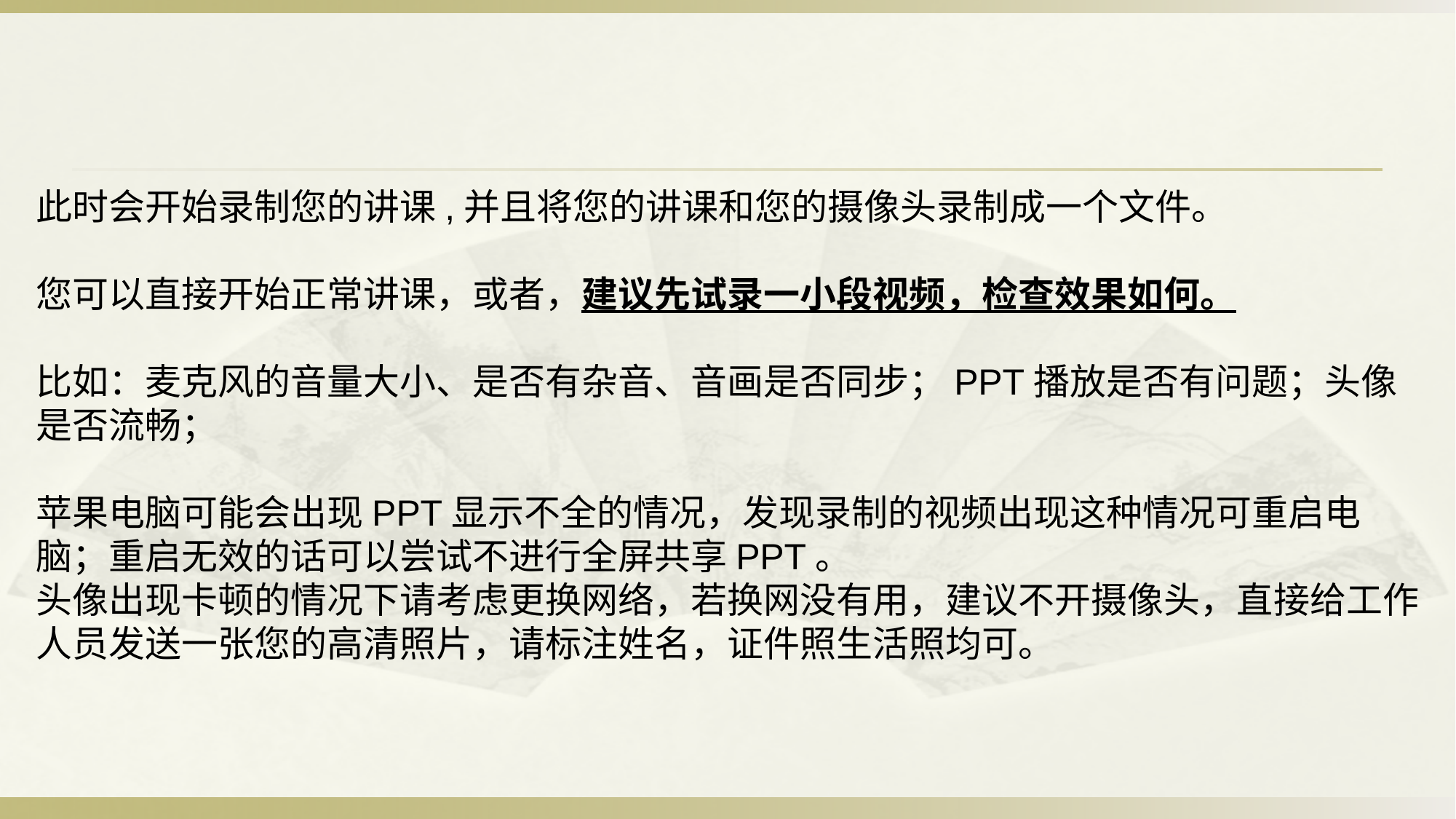

此时会开始录制您的讲课,并且将您的讲课和您的摄像头录制成一个文件。

您可以直接开始正常讲课，或者，建议先试录一小段视频，检查效果如何。

比如：麦克风的音量大小、是否有杂音、音画是否同步；PPT播放是否有问题；头像是否流畅；

苹果电脑可能会出现PPT显示不全的情况，发现录制的视频出现这种情况可重启电脑；重启无效的话可以尝试不进行全屏共享PPT。
头像出现卡顿的情况下请考虑更换网络，若换网没有用，建议不开摄像头，直接给工作人员发送一张您的高清照片，请标注姓名，证件照生活照均可。